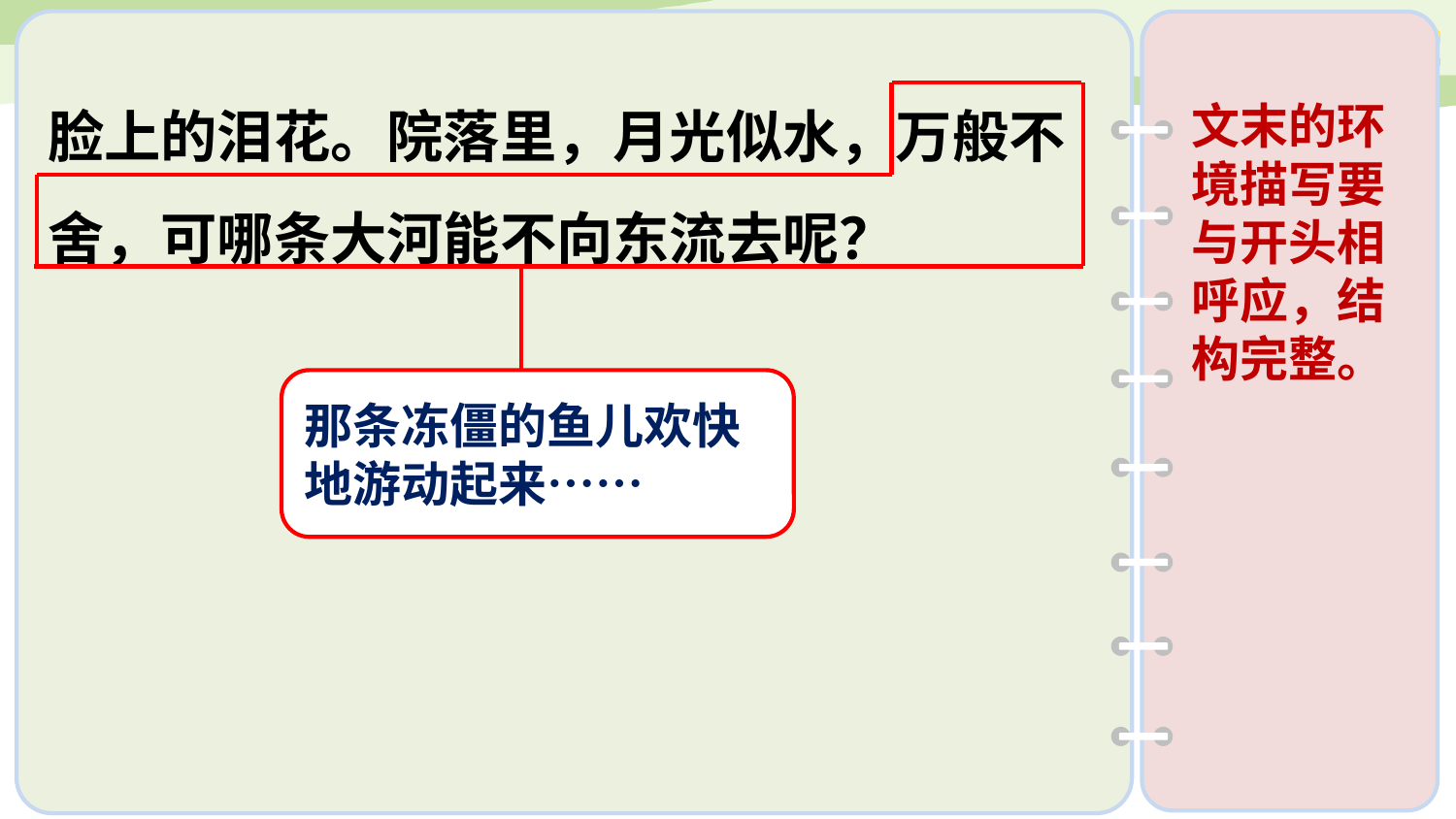

脸上的泪花。院落里，月光似水，万般不舍，可哪条大河能不向东流去呢？
文末的环境描写要与开头相呼应，结构完整。

那条冻僵的鱼儿欢快地游动起来……